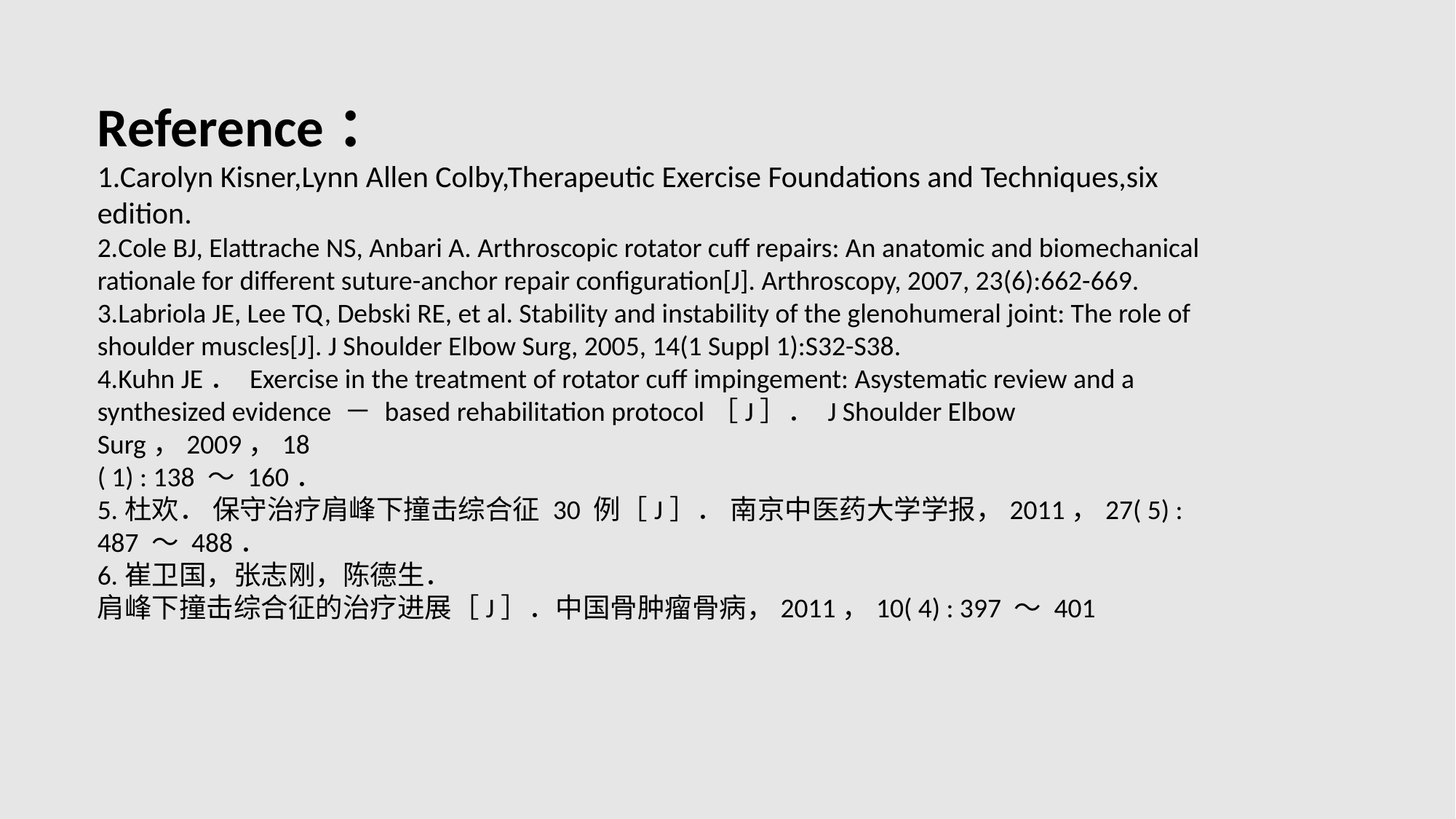

Reference：
1.Carolyn Kisner,Lynn Allen Colby,Therapeutic Exercise Foundations and Techniques,six edition.
2.Cole BJ, Elattrache NS, Anbari A. Arthroscopic rotator cuff repairs: An anatomic and biomechanical rationale for different suture-anchor repair configuration[J]. Arthroscopy, 2007, 23(6):662-669.
3.Labriola JE, Lee TQ, Debski RE, et al. Stability and instability of the glenohumeral joint: The role of shoulder muscles[J]. J Shoulder Elbow Surg, 2005, 14(1 Suppl 1):S32-S38.
4.Kuhn JE． Exercise in the treatment of rotator cuff impingement: Asystematic review and a synthesized evidence － based rehabilitation protocol［J］． J Shoulder Elbow Surg，2009，18
( 1) : 138 ～ 160．
5.杜欢． 保守治疗肩峰下撞击综合征 30 例［J］． 南京中医药大学学报，2011，27( 5) : 487 ～ 488．
6.崔卫国，张志刚，陈德生．
肩峰下撞击综合征的治疗进展［J］．中国骨肿瘤骨病，2011，10( 4) : 397 ～ 401